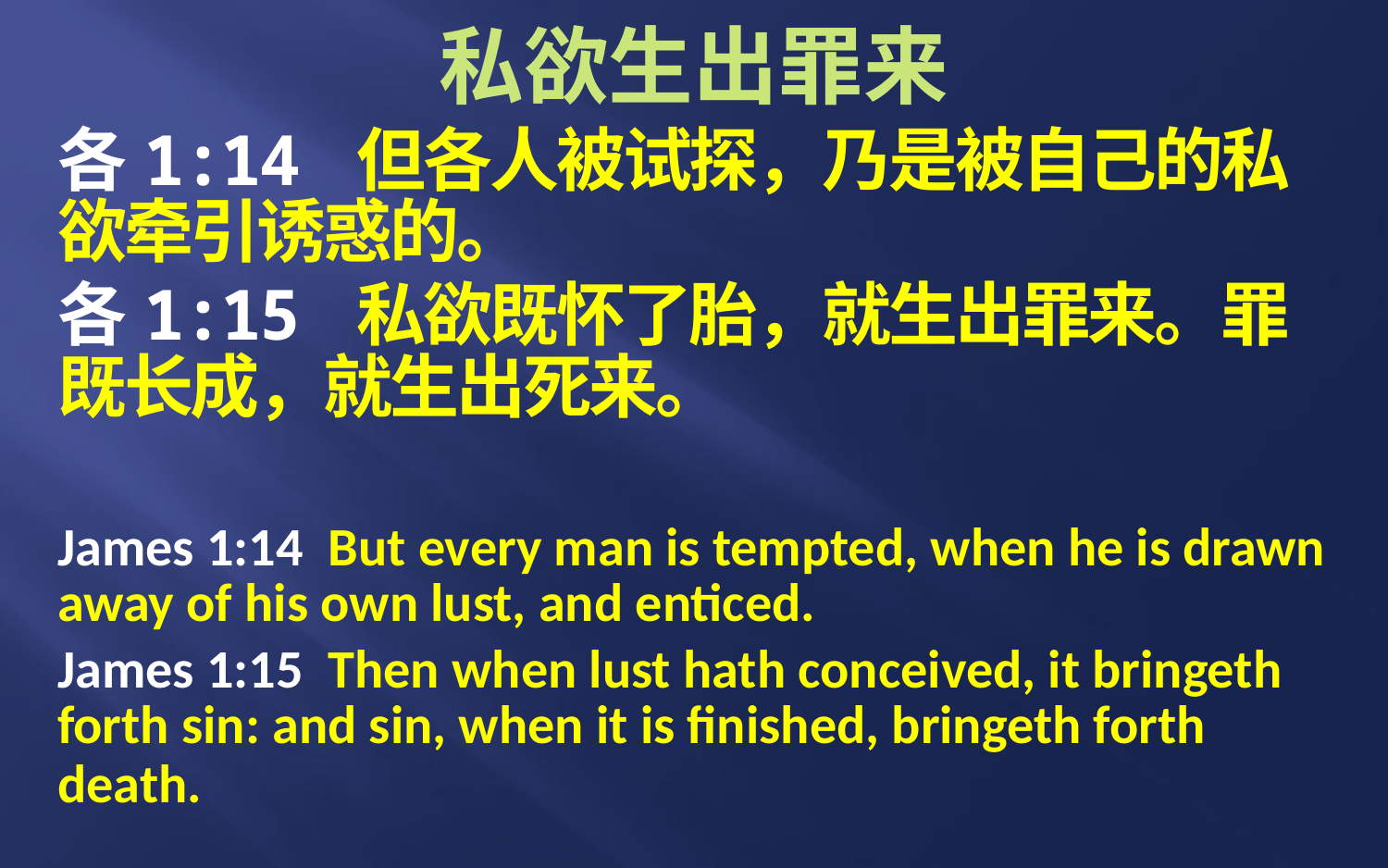

# 私欲生出罪来
各1:14 但各人被试探，乃是被自己的私欲牵引诱惑的。
各1:15 私欲既怀了胎，就生出罪来。罪既长成，就生出死来。

James 1:14  But every man is tempted, when he is drawn away of his own lust, and enticed.
James 1:15  Then when lust hath conceived, it bringeth forth sin: and sin, when it is finished, bringeth forth death.